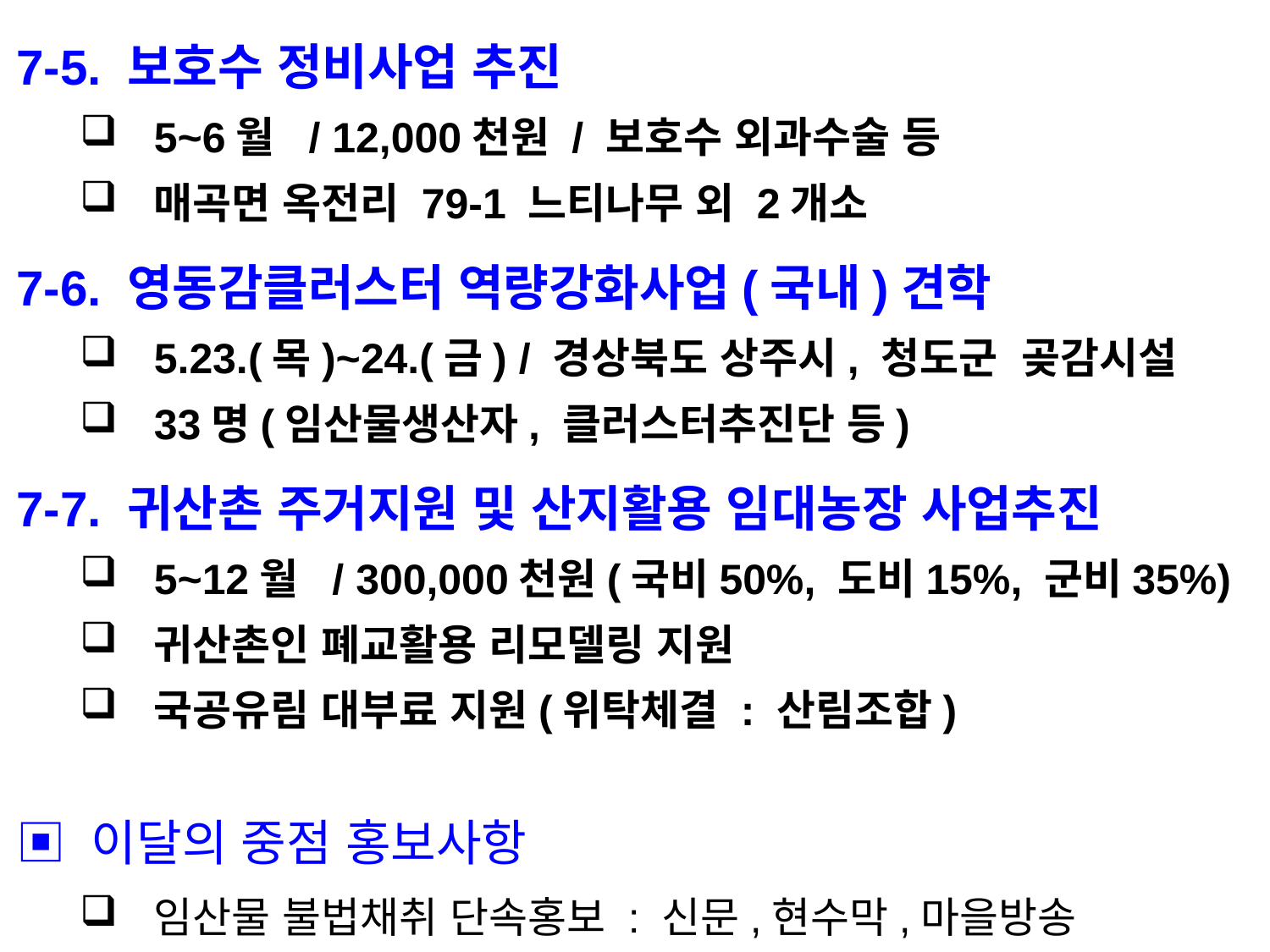

7-5. 보호수 정비사업 추진
5~6월  / 12,000천원 / 보호수 외과수술 등
매곡면 옥전리 79-1 느티나무 외 2개소
7-6. 영동감클러스터 역량강화사업(국내)견학
5.23.(목)~24.(금) / 경상북도 상주시, 청도군  곶감시설
33명(임산물생산자, 클러스터추진단 등)
7-7. 귀산촌 주거지원 및 산지활용 임대농장 사업추진
5~12월  / 300,000천원(국비50%, 도비15%, 군비35%)
귀산촌인 폐교활용 리모델링 지원
국공유림 대부료 지원(위탁체결 : 산림조합)

▣ 이달의 중점 홍보사항
임산물 불법채취 단속홍보 : 신문,현수막,마을방송